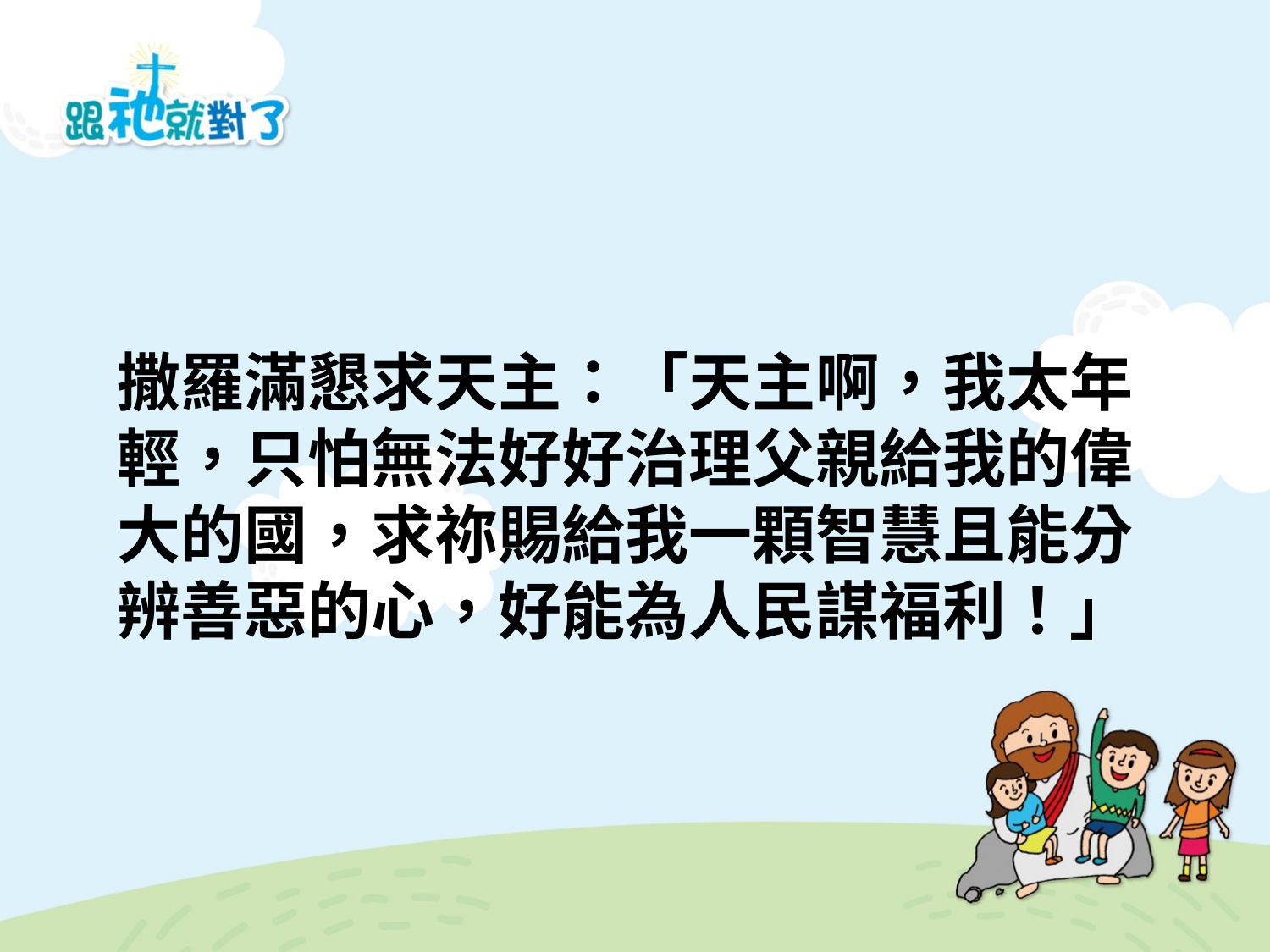

撒羅滿懇求天主：「天主啊，我太年輕，只怕無法好好治理父親給我的偉大的國，求祢賜給我一顆智慧且能分辨善惡的心，好能為人民謀福利！」